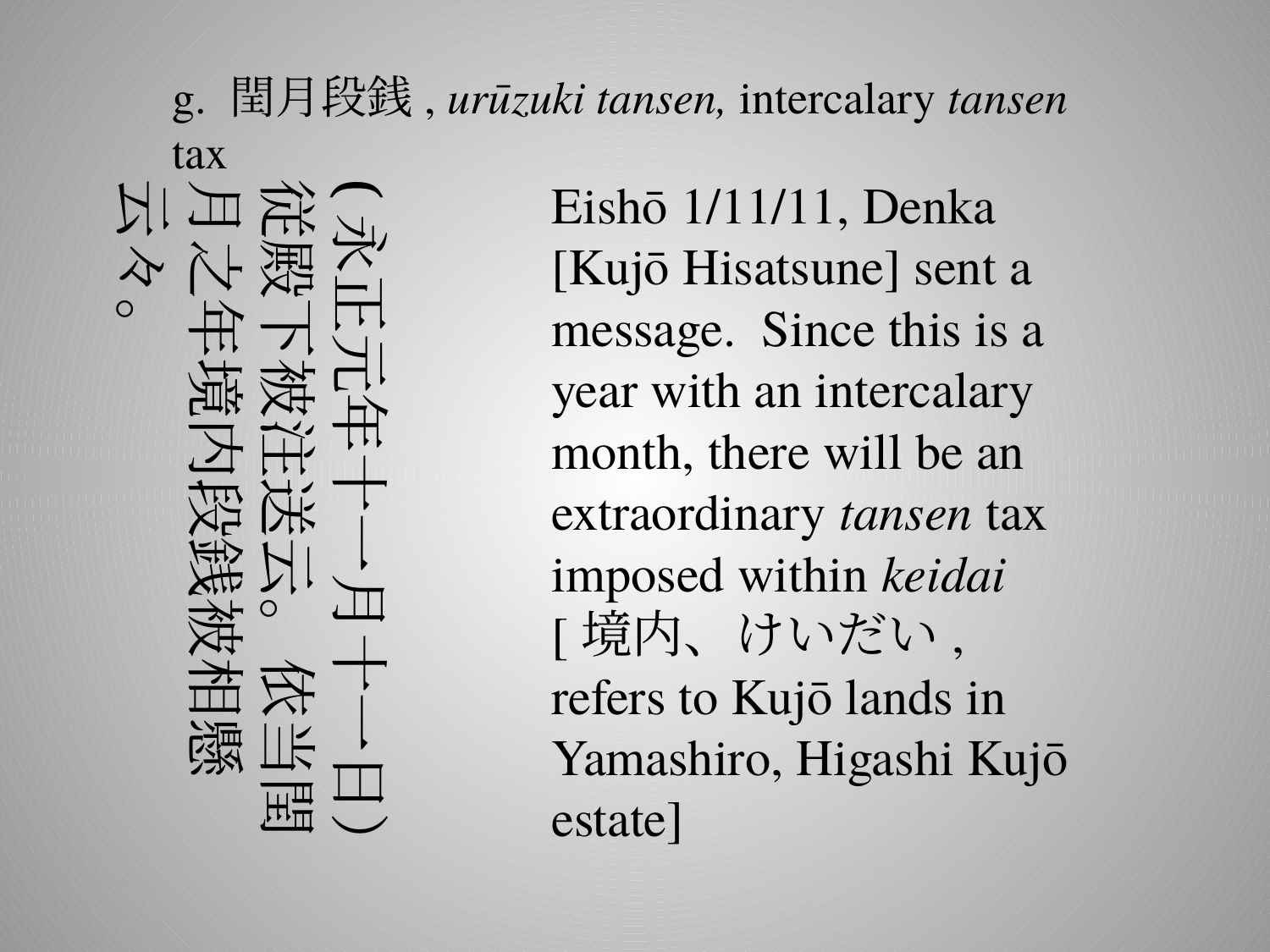

g. 閏月段銭, urūzuki tansen, intercalary tansen tax
(永正元年十一月十一日）従殿下被注送云。依当閏月之年境内段銭被相懸云々。
Eishō 1/11/11, Denka [Kujō Hisatsune] sent a message.  Since this is a year with an intercalary month, there will be an extraordinary tansen tax imposed within keidai [境内、けいだい, refers to Kujō lands in Yamashiro, Higashi Kujō estate]